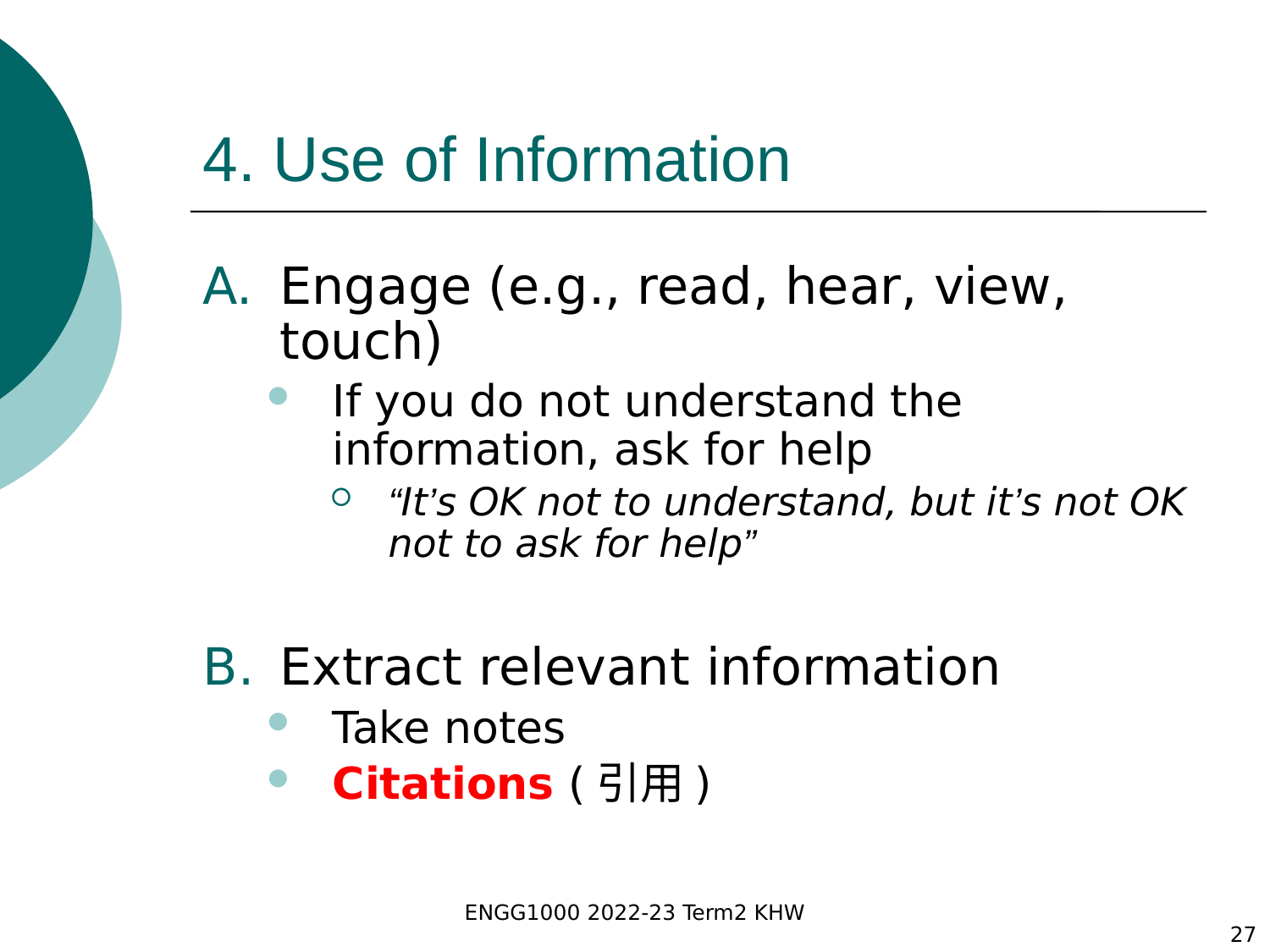

# 4. Use of Information
Engage (e.g., read, hear, view, touch)
If you do not understand the information, ask for help
“It’s OK not to understand, but it’s not OK not to ask for help”

Extract relevant information
Take notes
Citations (引用)
ENGG1000 2022-23 Term2 KHW
27